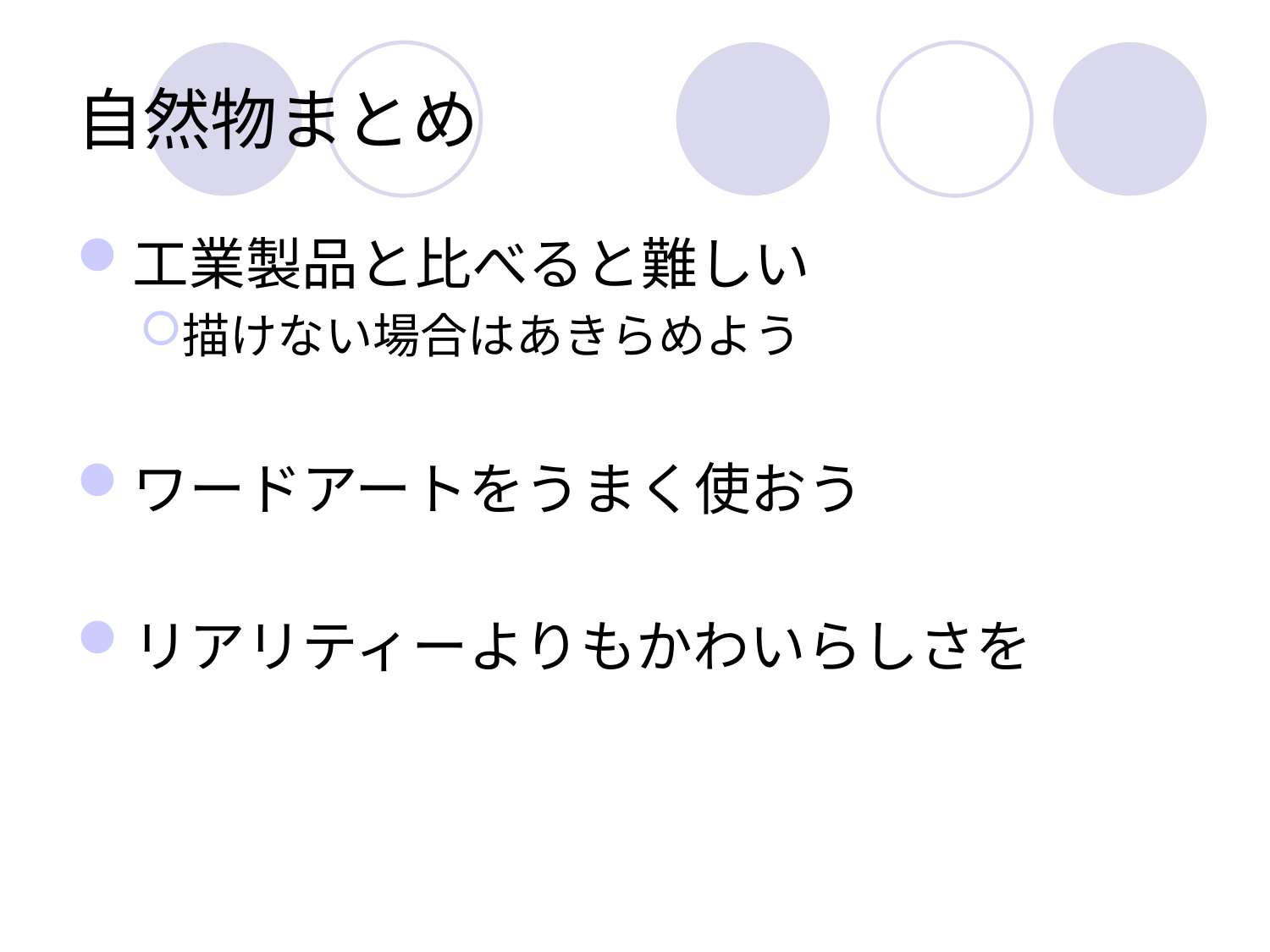

# 自然物まとめ
工業製品と比べると難しい
描けない場合はあきらめよう

ワードアートをうまく使おう

リアリティーよりもかわいらしさを